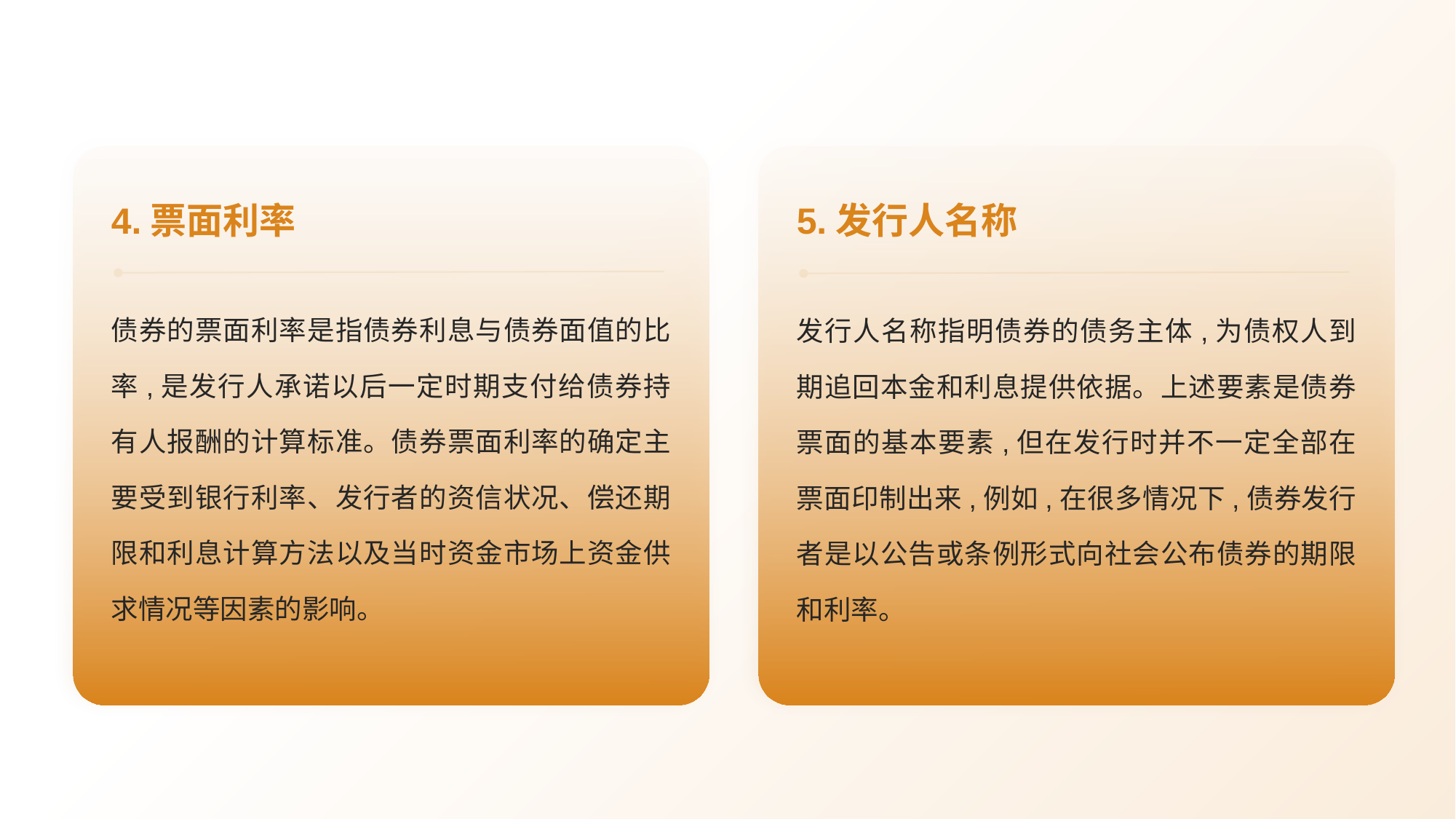

4.票面利率
5.发行人名称
债券的票面利率是指债券利息与债券面值的比率,是发行人承诺以后一定时期支付给债券持有人报酬的计算标准。债券票面利率的确定主要受到银行利率、发行者的资信状况、偿还期限和利息计算方法以及当时资金市场上资金供求情况等因素的影响。
发行人名称指明债券的债务主体,为债权人到期追回本金和利息提供依据。上述要素是债券票面的基本要素,但在发行时并不一定全部在票面印制出来,例如,在很多情况下,债券发行者是以公告或条例形式向社会公布债券的期限和利率。